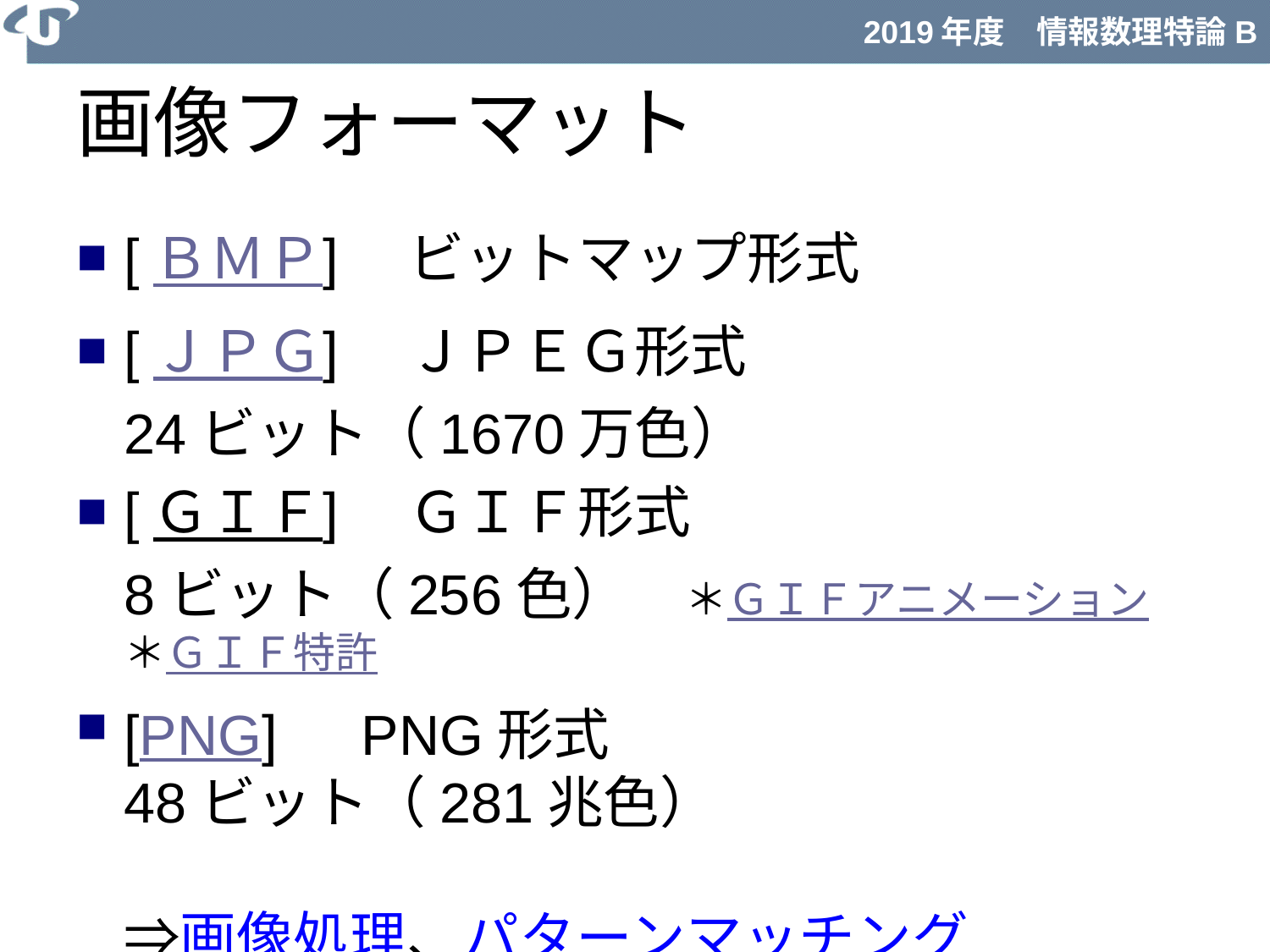

# 画像フォーマット
[ＢＭＰ]　ビットマップ形式
[ＪＰＧ]　ＪＰＥＧ形式
24ビット（1670万色）
[ＧＩＦ]　ＧＩＦ形式
8ビット（256色）　＊ＧＩＦアニメーション　＊ＧＩＦ特許
[PNG]　PNG形式
48ビット（281兆色）
⇒画像処理、パターンマッチング